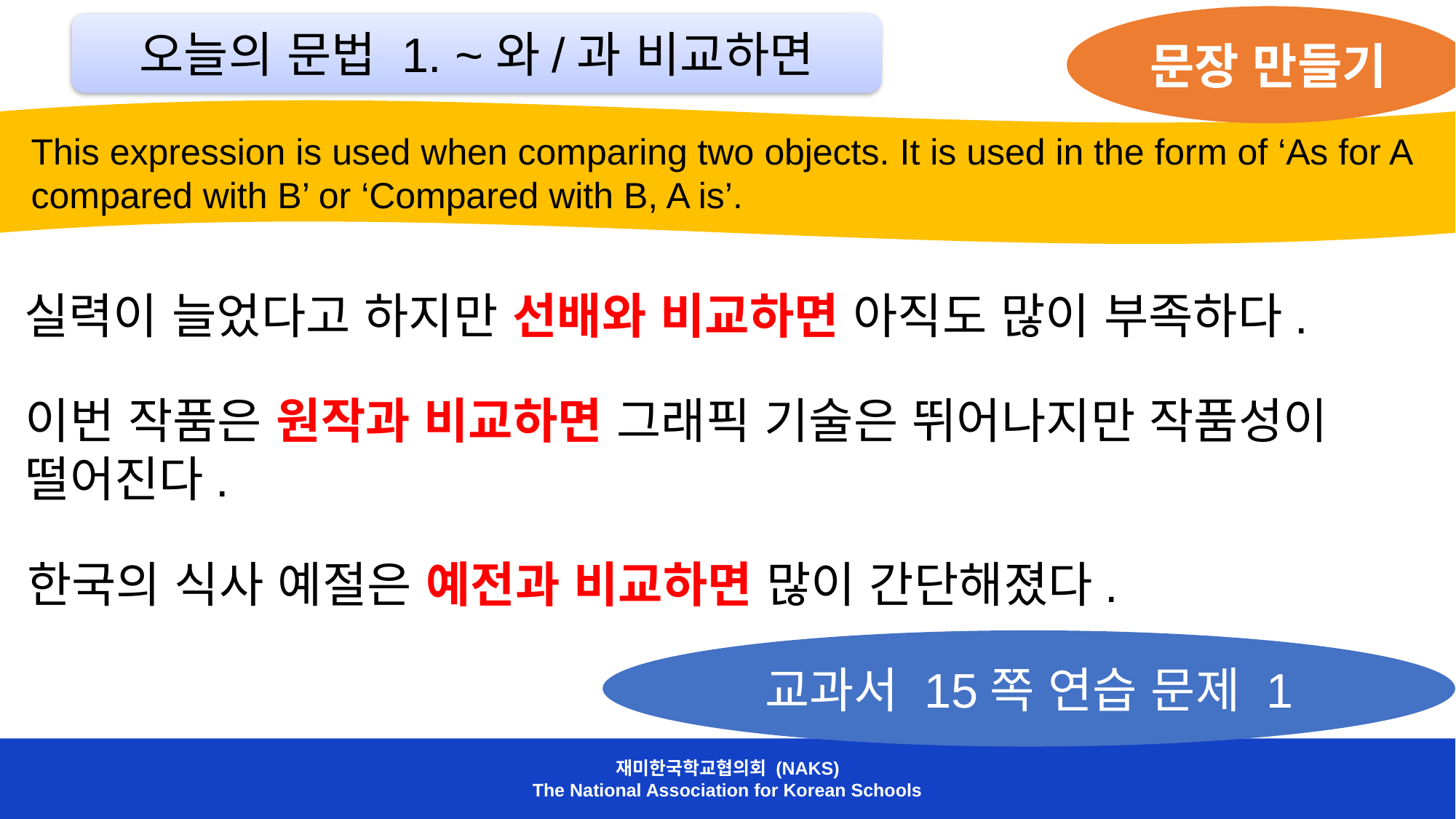

문장 만들기
오늘의 문법 1. ~와/과 비교하면
  This expression is used when comparing two objects. It is used in the form of ‘As for A
  compared with B’ or ‘Compared with B, A is’.
실력이 늘었다고 하지만 선배와 비교하면 아직도 많이 부족하다.
이번 작품은 원작과 비교하면 그래픽 기술은 뛰어나지만 작품성이 떨어진다.
한국의 식사 예절은 예전과 비교하면 많이 간단해졌다.
교과서 15쪽 연습 문제 1
재미한국학교협의회 (NAKS)
The National Association for Korean Schools